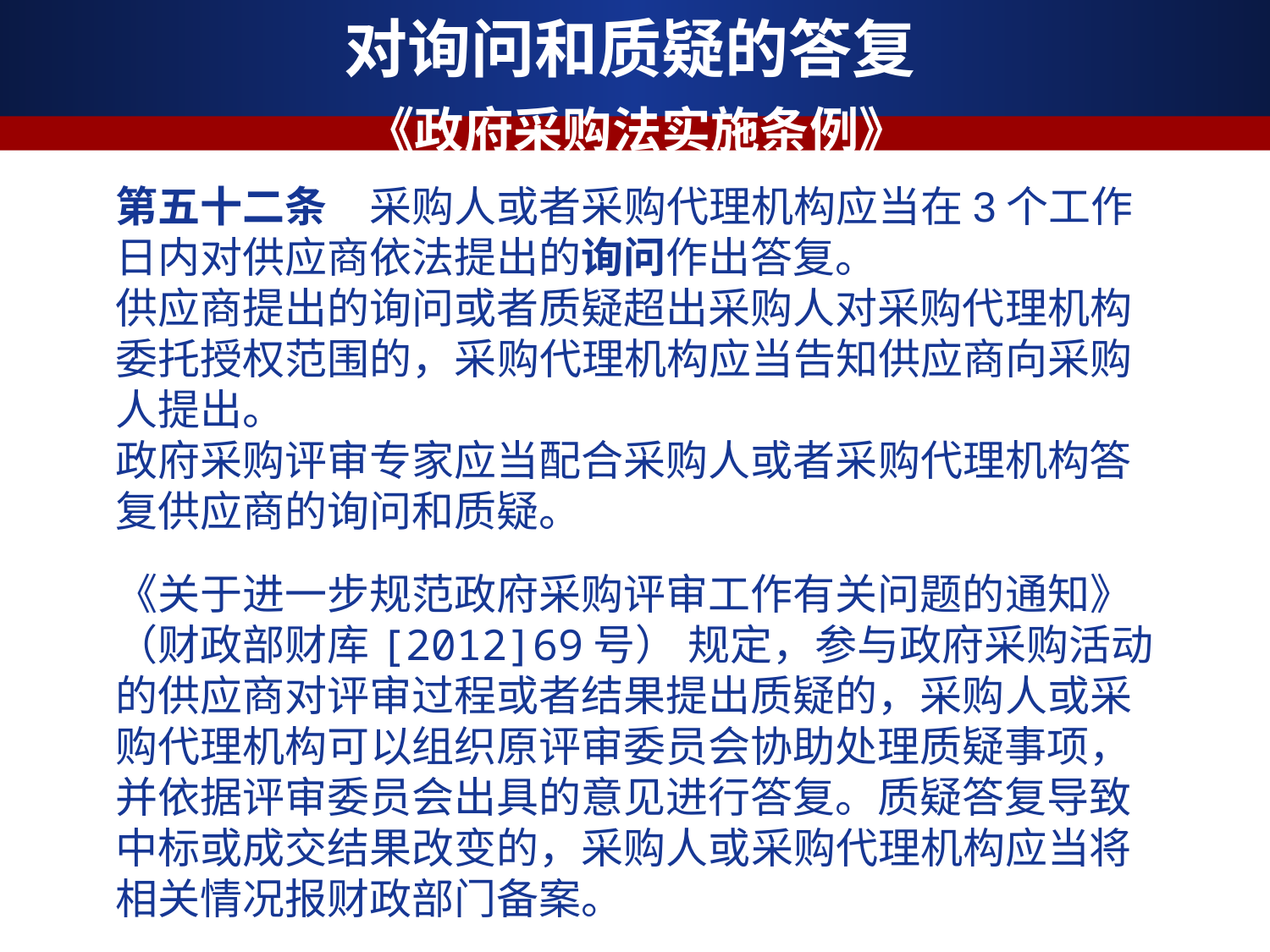

对询问和质疑的答复
 《政府采购法实施条例》
第五十二条　采购人或者采购代理机构应当在3个工作日内对供应商依法提出的询问作出答复。
供应商提出的询问或者质疑超出采购人对采购代理机构委托授权范围的，采购代理机构应当告知供应商向采购人提出。
政府采购评审专家应当配合采购人或者采购代理机构答复供应商的询问和质疑。
《关于进一步规范政府采购评审工作有关问题的通知》（财政部财库[2012]69号） 规定，参与政府采购活动的供应商对评审过程或者结果提出质疑的，采购人或采购代理机构可以组织原评审委员会协助处理质疑事项，并依据评审委员会出具的意见进行答复。质疑答复导致中标或成交结果改变的，采购人或采购代理机构应当将相关情况报财政部门备案。